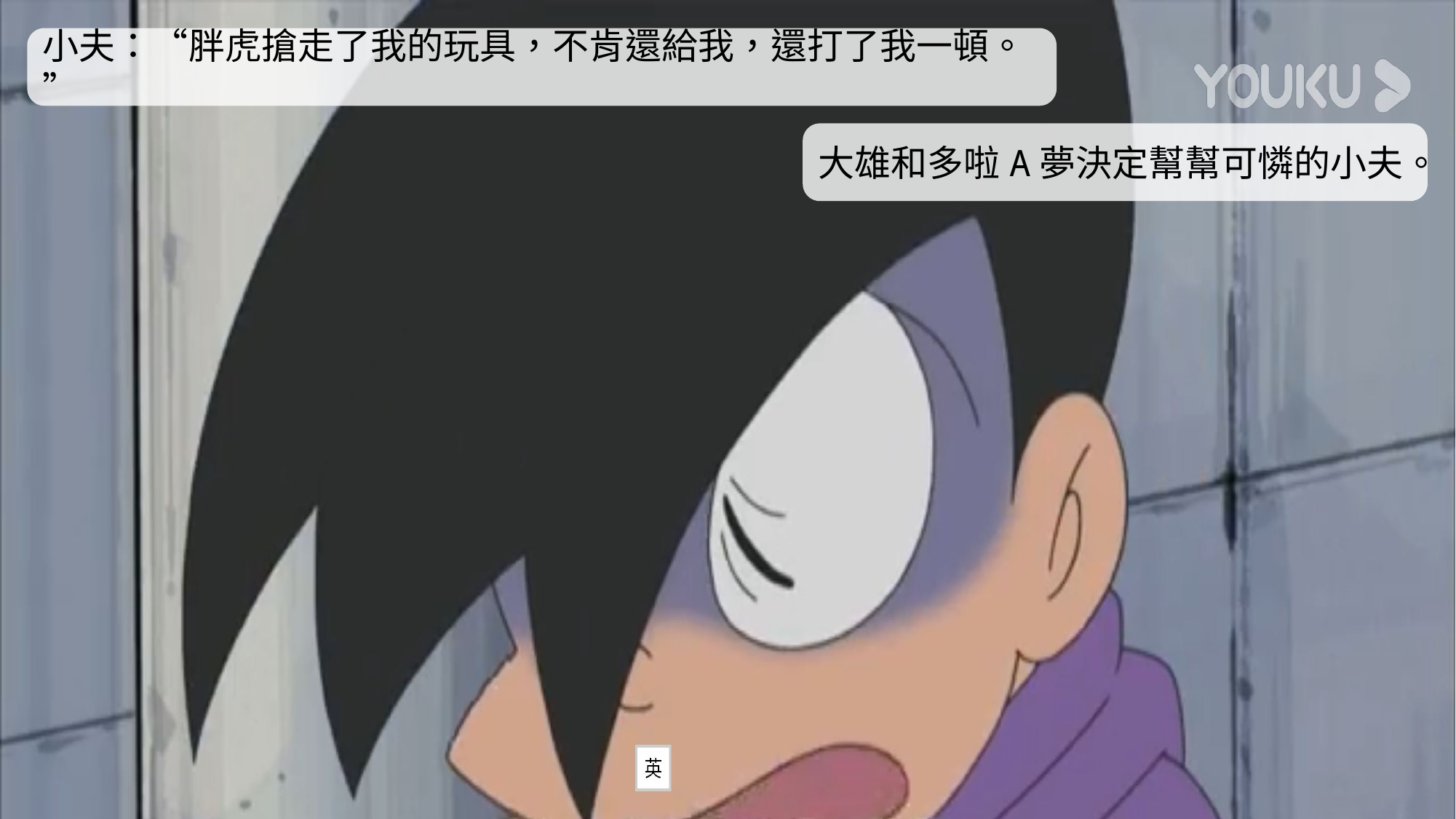

小夫：“胖虎搶走了我的玩具，不肯還給我，還打了我一頓。”
大雄和多啦A夢決定幫幫可憐的小夫。